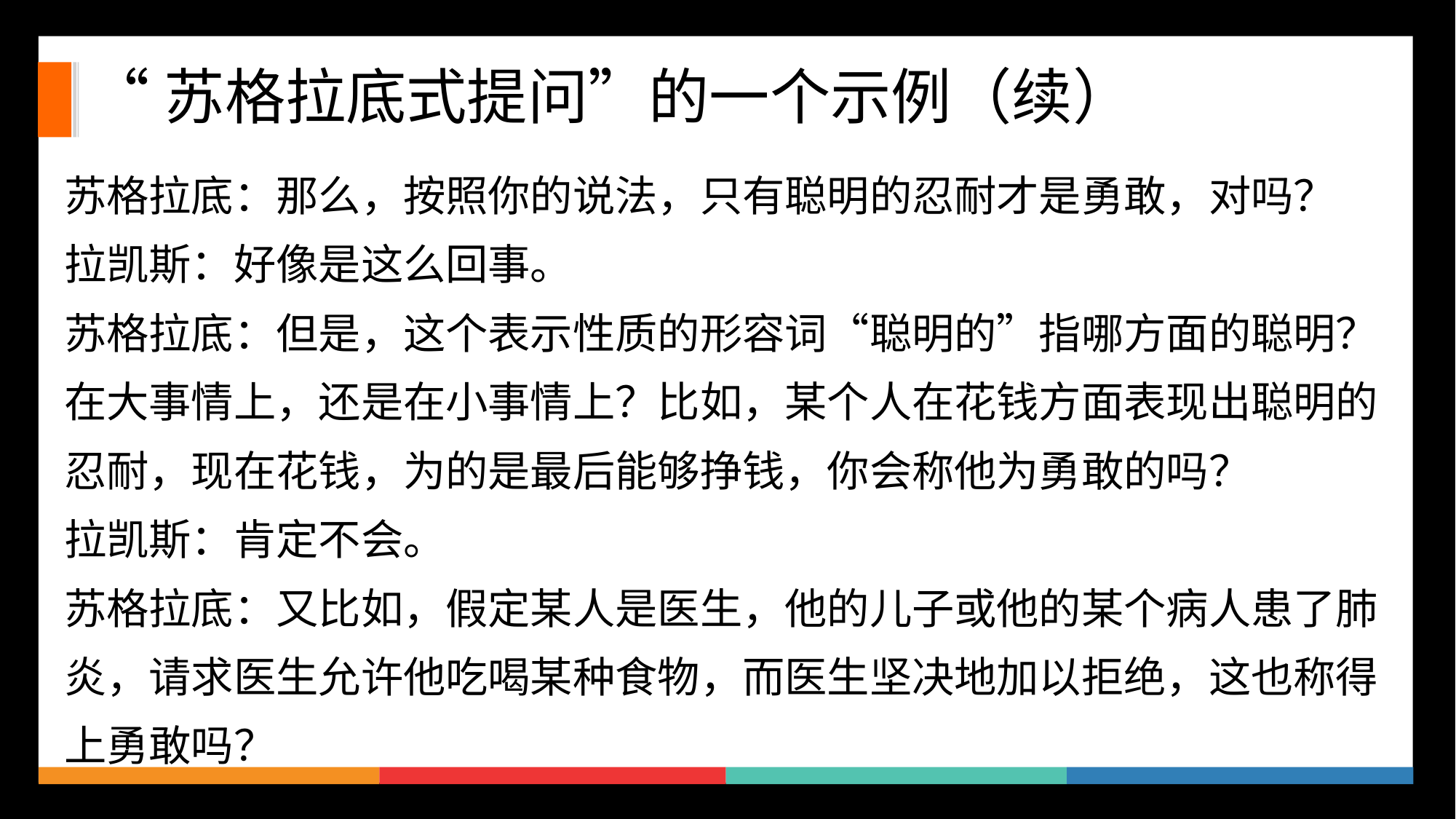

# “苏格拉底式提问”的一个示例（续）

苏格拉底：那么，按照你的说法，只有聪明的忍耐才是勇敢，对吗？
拉凯斯：好像是这么回事。
苏格拉底：但是，这个表示性质的形容词“聪明的”指哪方面的聪明？在大事情上，还是在小事情上？比如，某个人在花钱方面表现出聪明的忍耐，现在花钱，为的是最后能够挣钱，你会称他为勇敢的吗？
拉凯斯：肯定不会。
苏格拉底：又比如，假定某人是医生，他的儿子或他的某个病人患了肺炎，请求医生允许他吃喝某种食物，而医生坚决地加以拒绝，这也称得上勇敢吗？